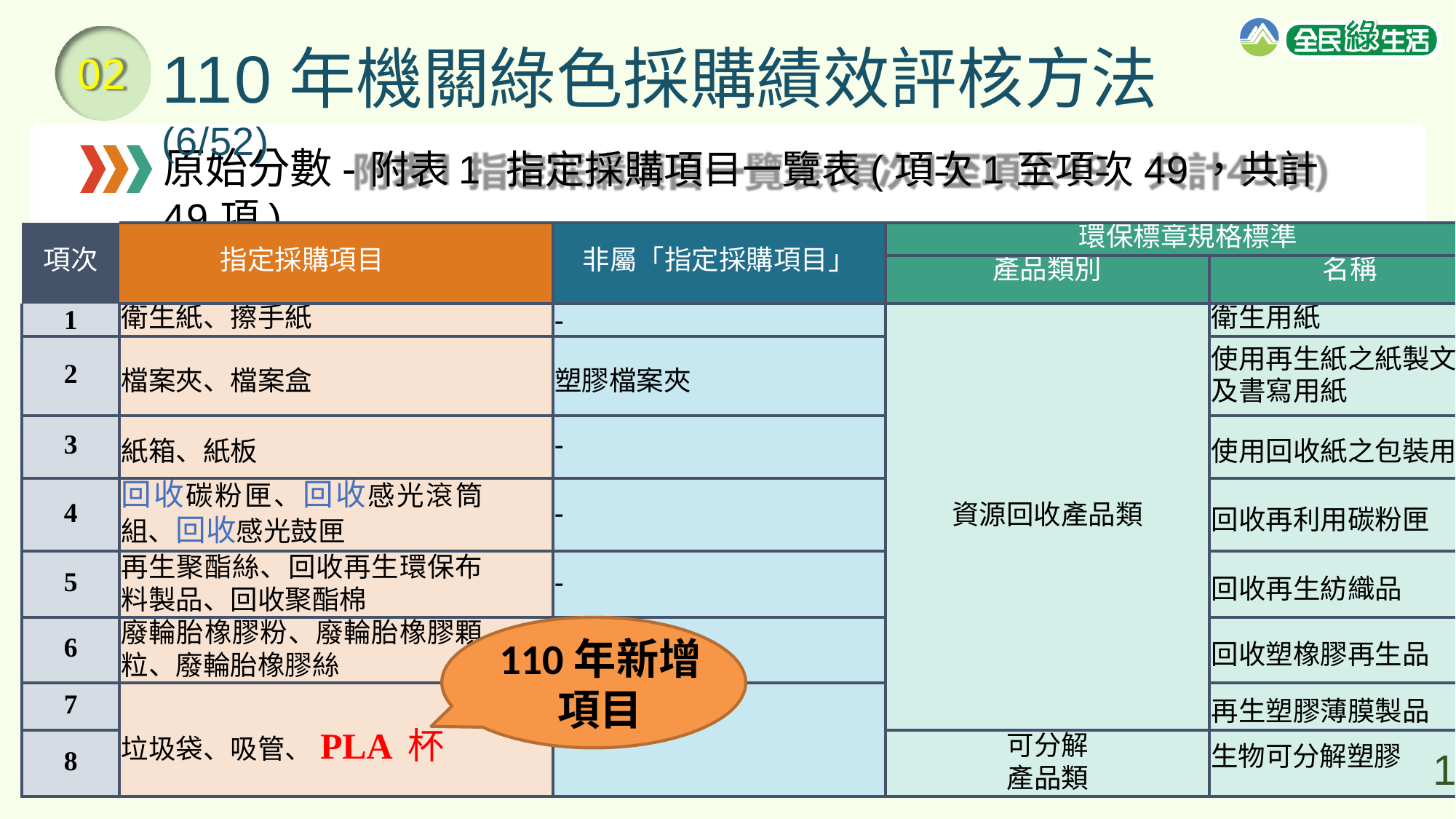

# 110年機關綠色採購績效評核方法(6/52)
02

原始分數-附表1 指定採購項目一覽表(項次1至項次49，共計49項)

| 項次 | 指定採購項目 | 非屬「指定採購項目」 | 環保標章規格標準 |  |
| --- | --- | --- | --- | --- |
|  |  |  | 產品類別 | 名稱 |
| 1 | 衛生紙、擦手紙 | - | 資源回收產品類 | 衛生用紙 |
| 2 | 檔案夾、檔案盒 | 塑膠檔案夾 |  | 使用再生紙之紙製文具 及書寫用紙 |
| 3 | 紙箱、紙板 | - |  | 使用回收紙之包裝用品 |
| 4 | 回收碳粉匣、回收感光滾筒 組、回收感光鼓匣 | - |  | 回收再利用碳粉匣 |
| 5 | 再生聚酯絲、回收再生環保布 料製品、回收聚酯棉 | - |  | 回收再生紡織品 |
| 6 | 廢輪胎橡膠粉、廢輪胎橡膠顆 粒、廢輪胎橡膠絲 | - |  | 回收塑橡膠再生品 |
| 7 | 垃圾袋、吸管、PLA 杯 | - |  | 再生塑膠薄膜製品 |
| 8 |  |  | 可分解 產品類 | 生物可分解塑膠 12 |

110年新增項目